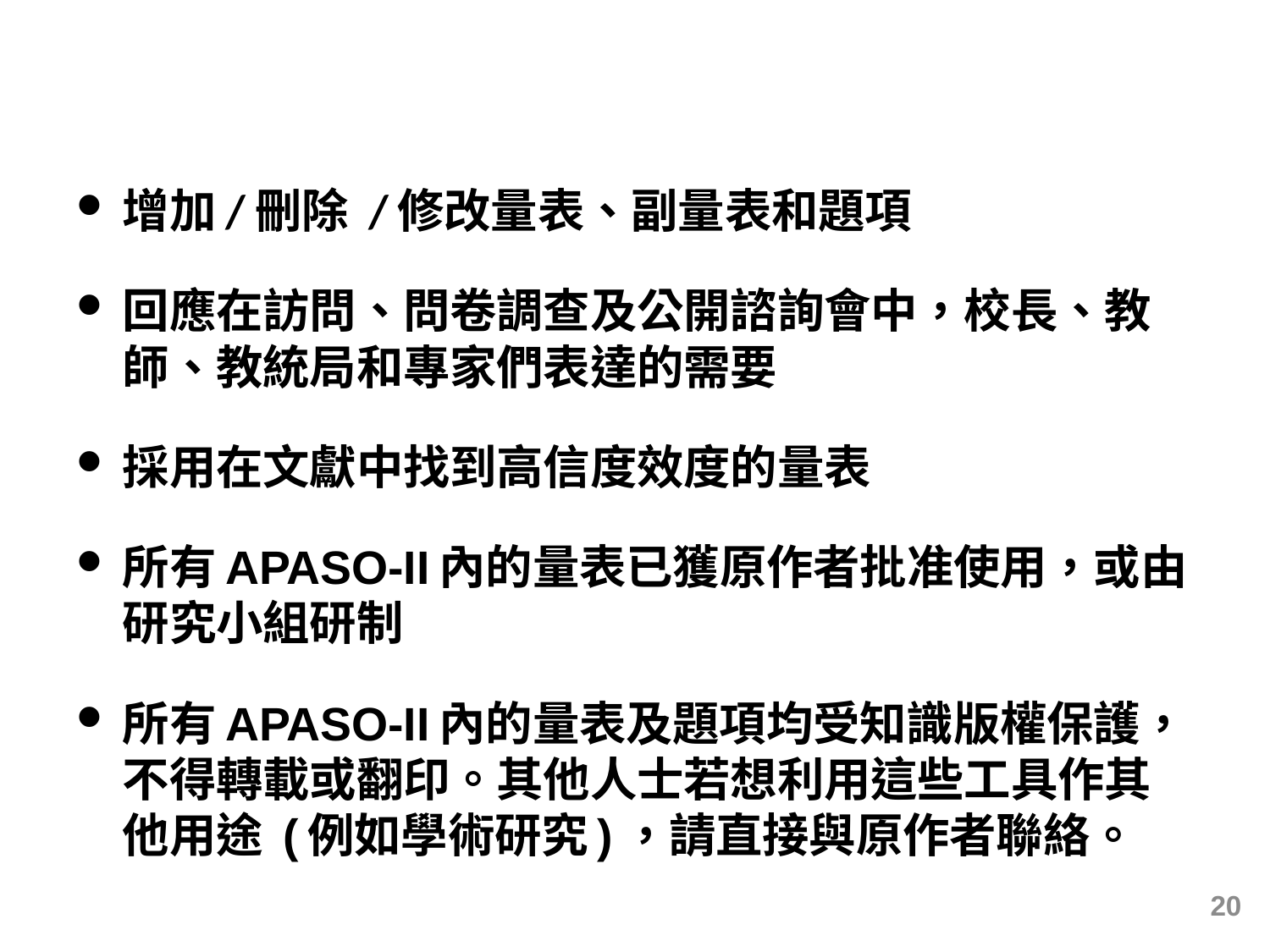

量表與副量表
增加/刪除 /修改量表、副量表和題項
回應在訪問、問卷調查及公開諮詢會中，校長、教師、教統局和專家們表達的需要
採用在文獻中找到高信度效度的量表
所有APASO-II內的量表已獲原作者批准使用，或由研究小組研制
所有APASO-II內的量表及題項均受知識版權保護，不得轉載或翻印。其他人士若想利用這些工具作其他用途 (例如學術研究)，請直接與原作者聯絡。
20